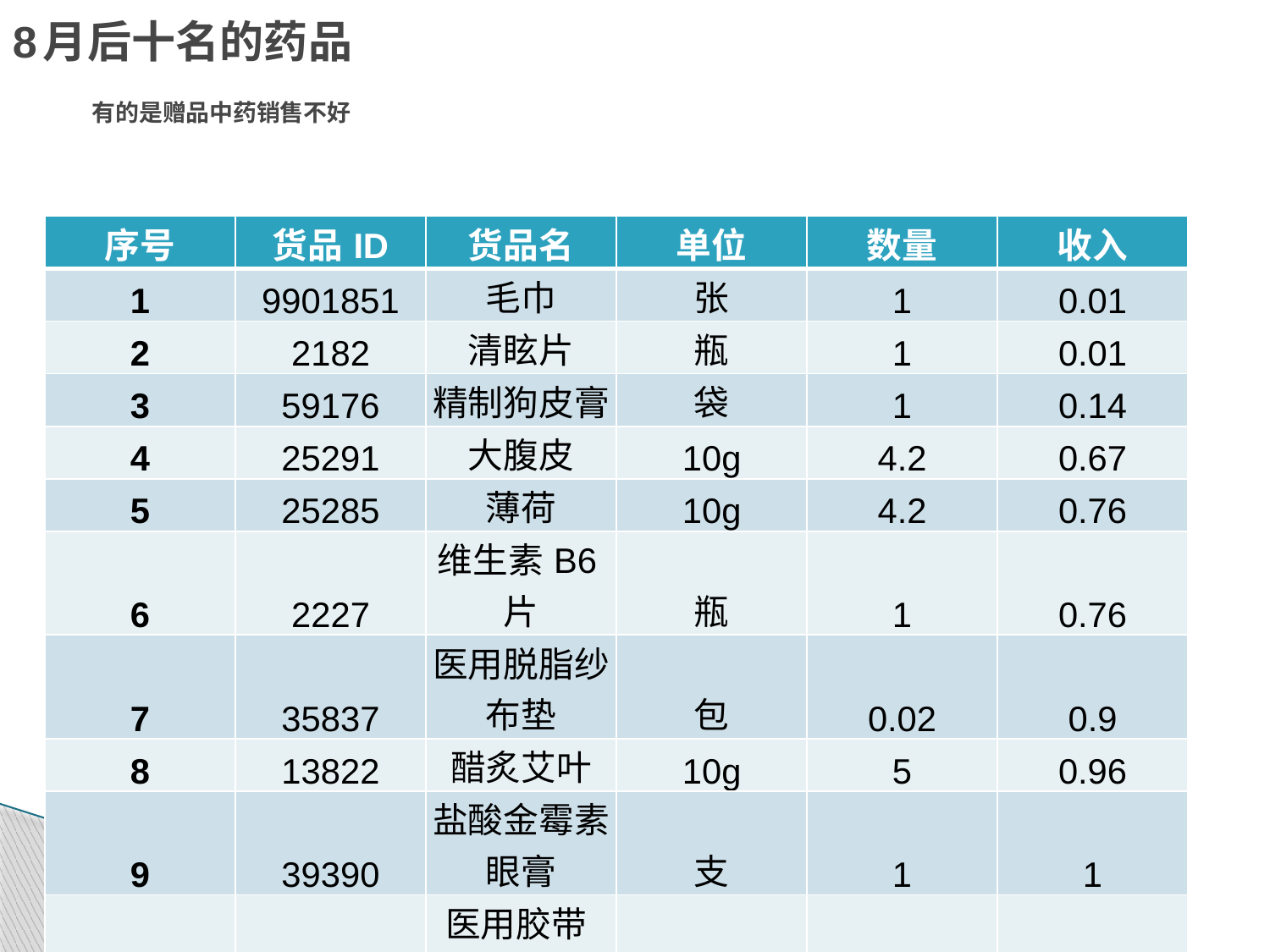

# 8月后十名的药品 有的是赠品中药销售不好
| 序号 | 货品ID | 货品名 | 单位 | 数量 | 收入 |
| --- | --- | --- | --- | --- | --- |
| 1 | 9901851 | 毛巾 | 张 | 1 | 0.01 |
| 2 | 2182 | 清眩片 | 瓶 | 1 | 0.01 |
| 3 | 59176 | 精制狗皮膏 | 袋 | 1 | 0.14 |
| 4 | 25291 | 大腹皮 | 10g | 4.2 | 0.67 |
| 5 | 25285 | 薄荷 | 10g | 4.2 | 0.76 |
| 6 | 2227 | 维生素B6片 | 瓶 | 1 | 0.76 |
| 7 | 35837 | 医用脱脂纱布垫 | 包 | 0.02 | 0.9 |
| 8 | 13822 | 醋炙艾叶 | 10g | 5 | 0.96 |
| 9 | 39390 | 盐酸金霉素眼膏 | 支 | 1 | 1 |
| 10 | 119117 | 医用胶带(氧化锌胶带） | 袋 | 1 | 1 |